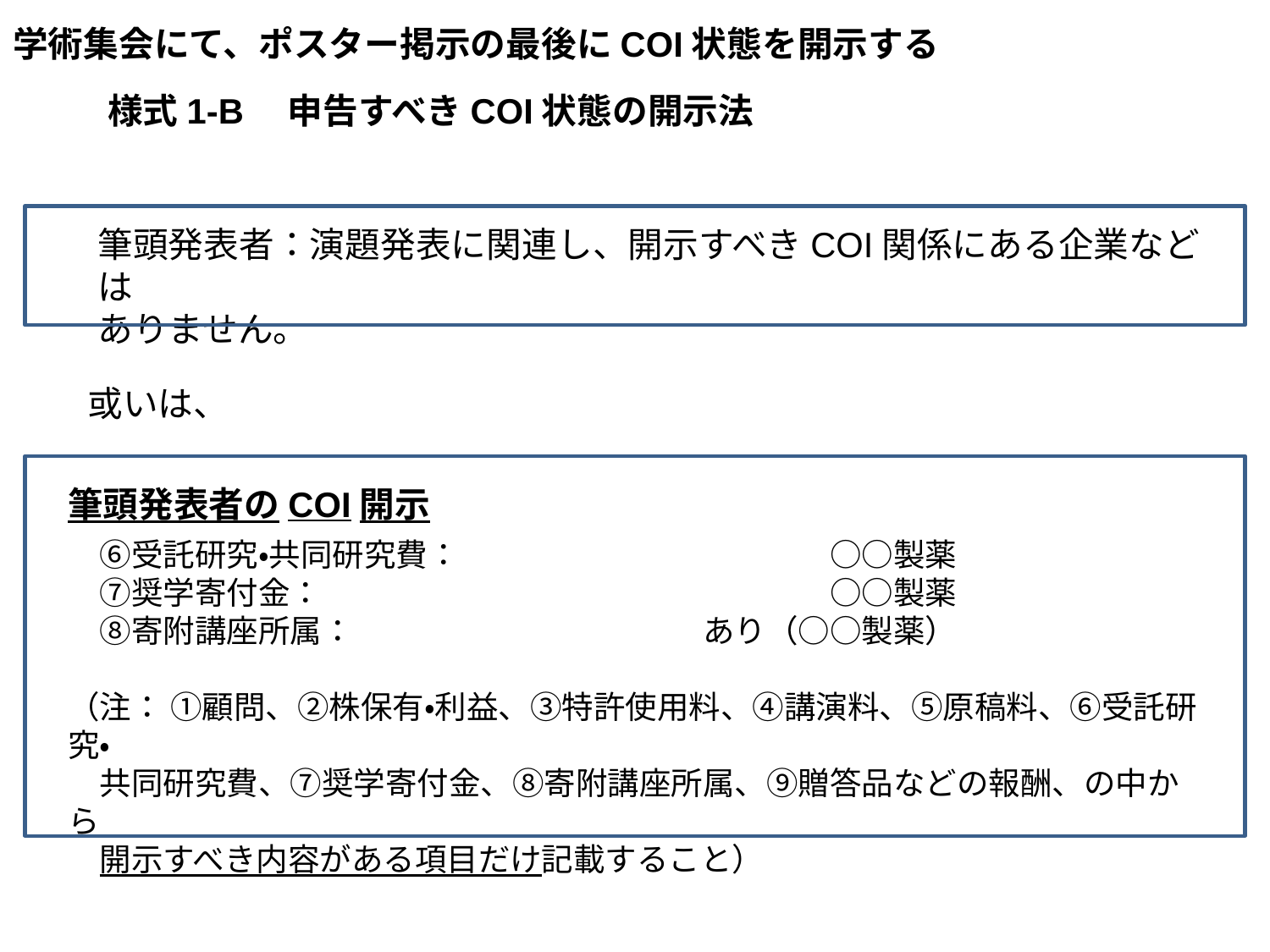

学術集会にて、ポスター掲示の最後にCOI状態を開示する
様式1-B　申告すべきCOI状態の開示法

筆頭発表者：演題発表に関連し、開示すべきCOI関係にある企業などは
ありません。
或いは、

筆頭発表者のCOI開示
　⑥受託研究・共同研究費：		　	○○製薬
　⑦奨学寄付金：				○○製薬
　⑧寄附講座所属：			あり（○○製薬）

（注： ①顧問、②株保有・利益、③特許使用料、④講演料、⑤原稿料、⑥受託研究・
　共同研究費、⑦奨学寄付金、⑧寄附講座所属、⑨贈答品などの報酬、の中から
　開示すべき内容がある項目だけ記載すること）